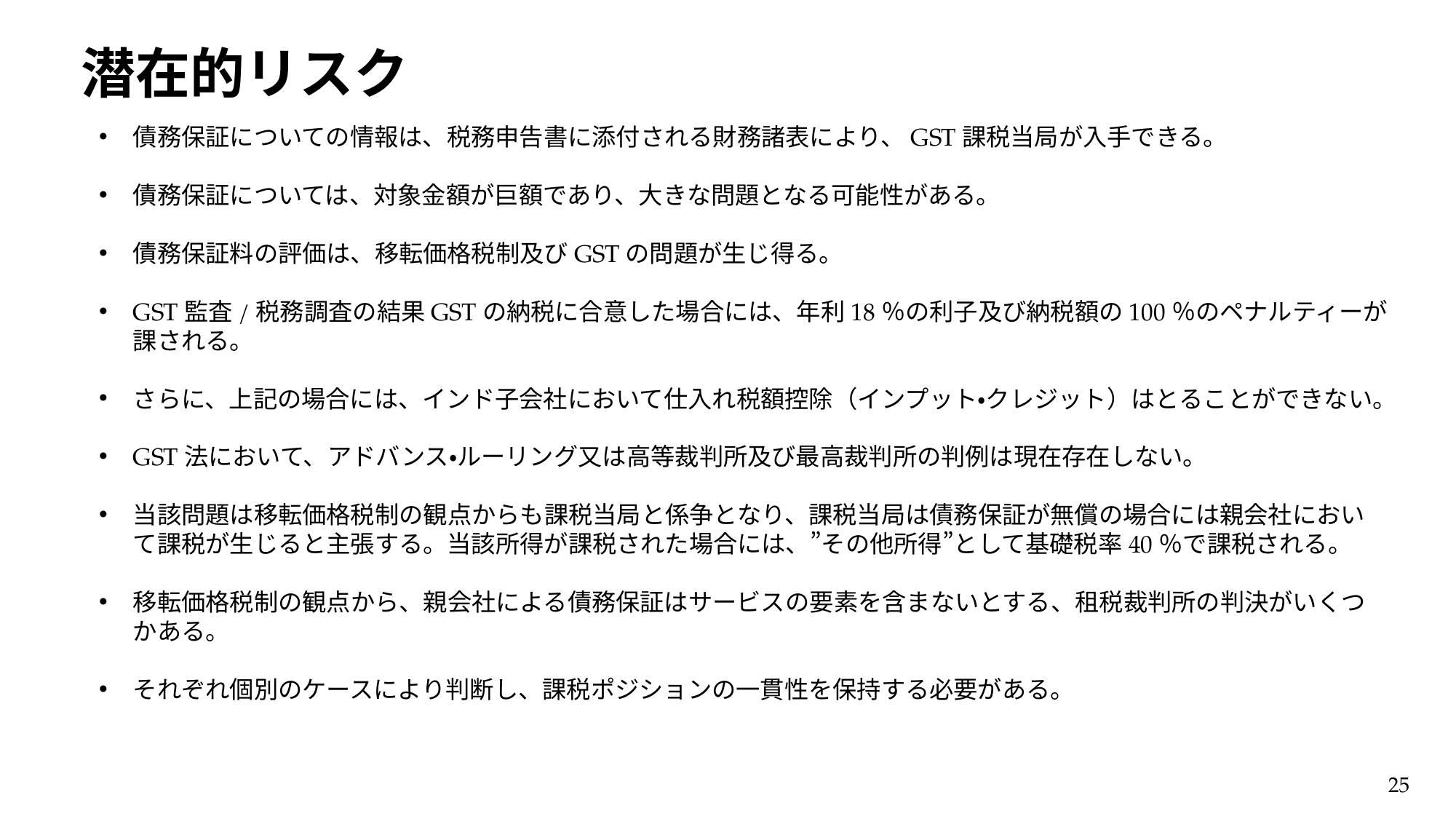

潜在的リスク
債務保証についての情報は、税務申告書に添付される財務諸表により、GST課税当局が入手できる。

債務保証については、対象金額が巨額であり、大きな問題となる可能性がある。

債務保証料の評価は、移転価格税制及びGSTの問題が生じ得る。

GST監査/税務調査の結果GSTの納税に合意した場合には、年利18％の利子及び納税額の100％のペナルティーが課される。

さらに、上記の場合には、インド子会社において仕入れ税額控除（インプット・クレジット）はとることができない。

GST法において、アドバンス・ルーリング又は高等裁判所及び最高裁判所の判例は現在存在しない。

当該問題は移転価格税制の観点からも課税当局と係争となり、課税当局は債務保証が無償の場合には親会社において課税が生じると主張する。当該所得が課税された場合には、”その他所得”として基礎税率40％で課税される。

移転価格税制の観点から、親会社による債務保証はサービスの要素を含まないとする、租税裁判所の判決がいくつかある。

それぞれ個別のケースにより判断し、課税ポジションの一貫性を保持する必要がある。

25